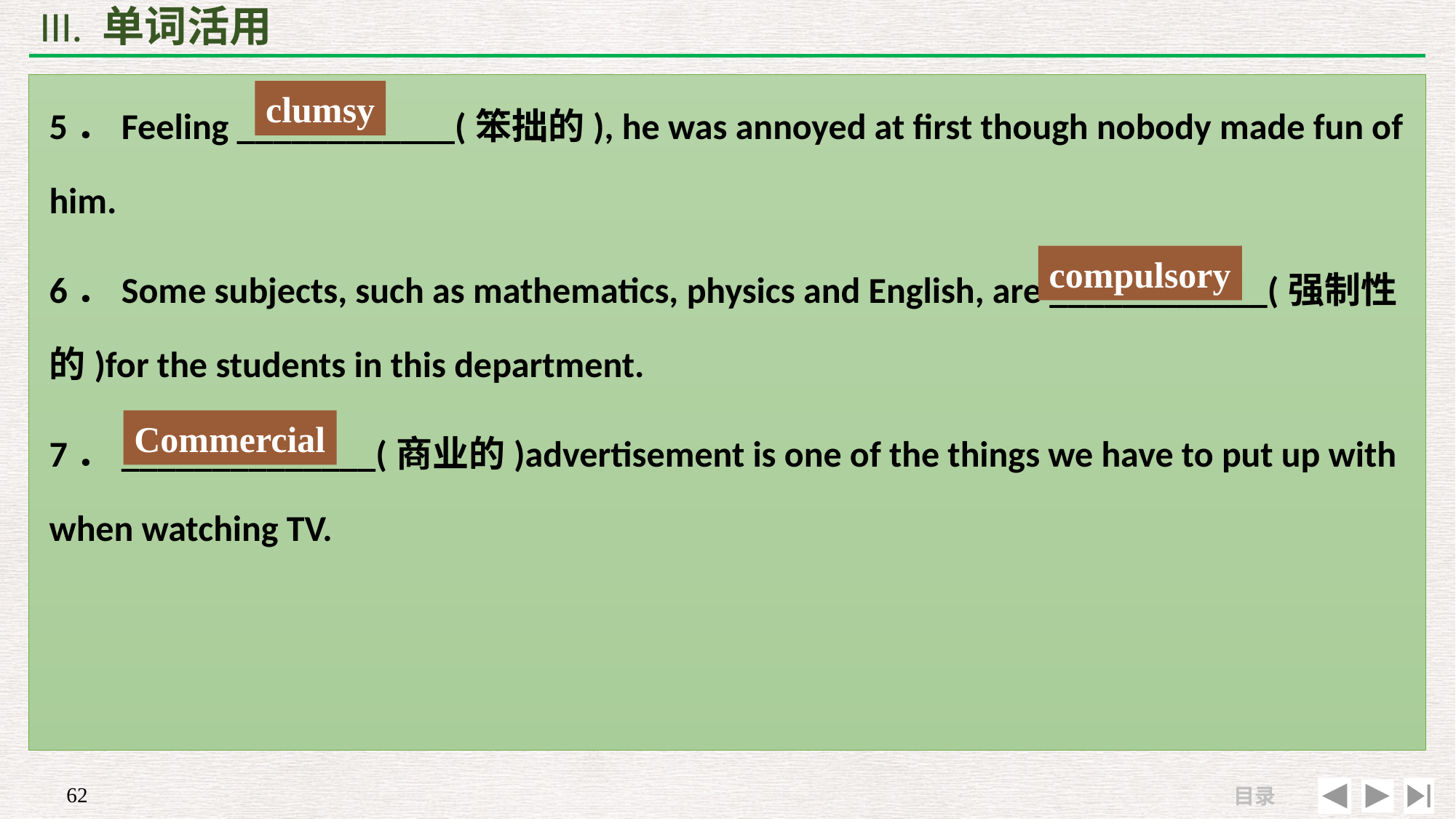

# III. 单词活用
5．Feeling ____________(笨拙的), he was annoyed at first though nobody made fun of him.
6．Some subjects, such as mathematics, physics and English, are ____________(强制性的)for the students in this department.
7．______________(商业的)advertisement is one of the things we have to put up with when watching TV.

clumsy
compulsory
Commercial